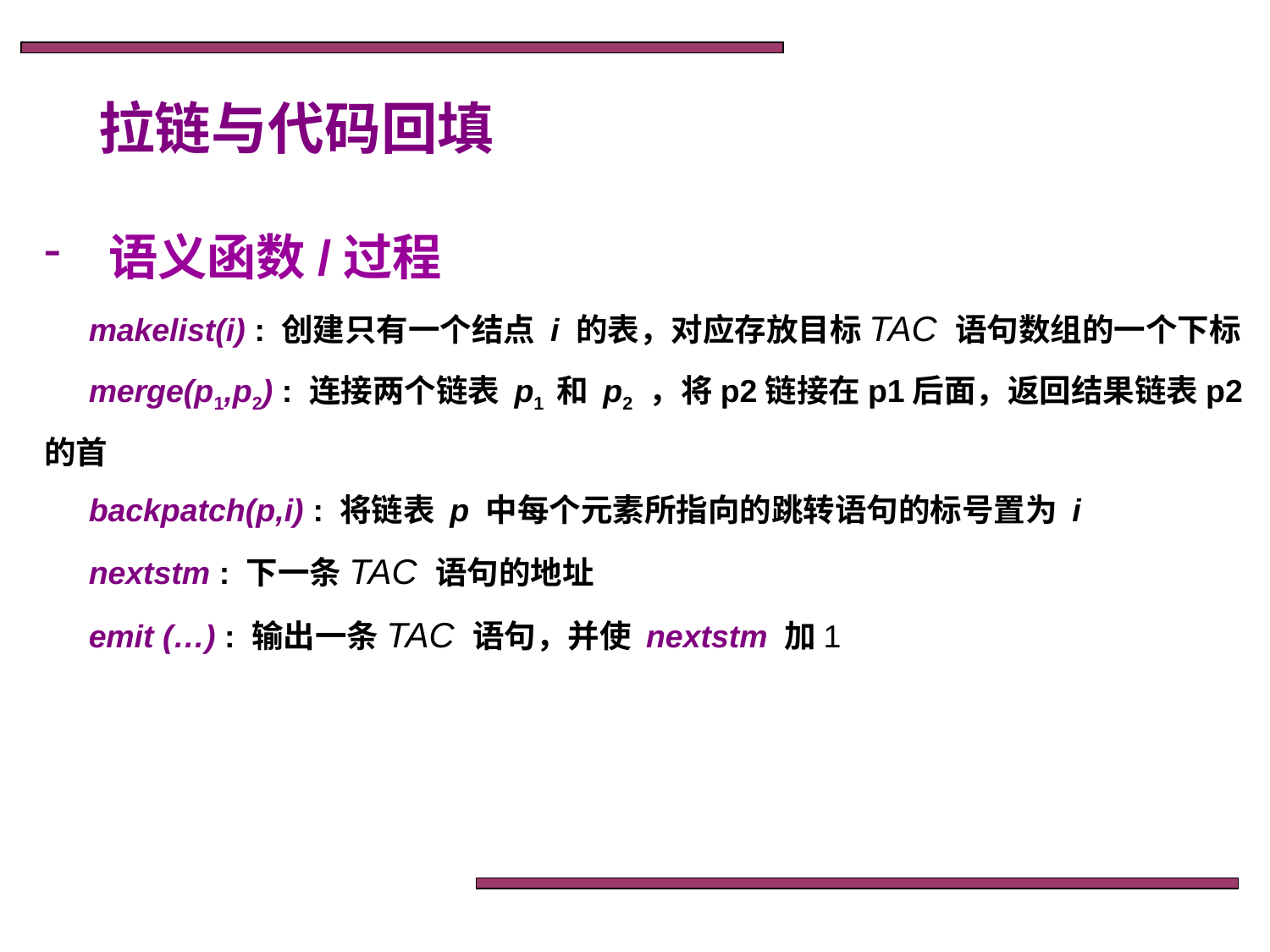

拉链与代码回填
  语义函数/过程
     makelist(i) : 创建只有一个结点 i 的表，对应存放目标TAC 语句数组的一个下标
     merge(p1,p2) : 连接两个链表 p1 和 p2 ，将p2链接在p1后面，返回结果链表p2的首
     backpatch(p,i) : 将链表 p 中每个元素所指向的跳转语句的标号置为 i
     nextstm : 下一条TAC 语句的地址
     emit (…) : 输出一条TAC 语句，并使 nextstm 加1